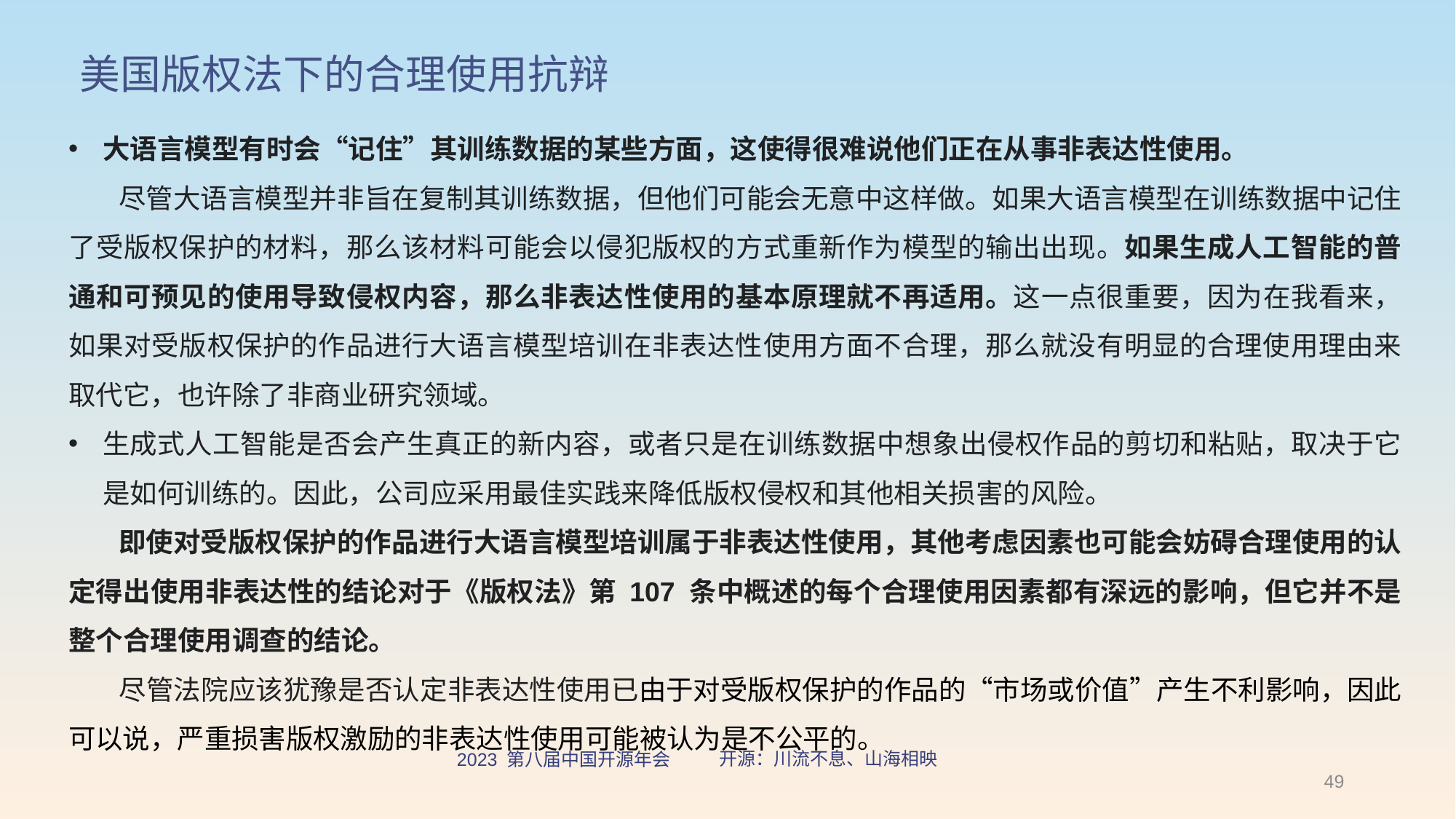

# 美国版权法下的合理使用抗辩
大语言模型有时会“记住”其训练数据的某些方面，这使得很难说他们正在从事非表达性使用。
       尽管大语言模型并非旨在复制其训练数据，但他们可能会无意中这样做。如果大语言模型在训练数据中记住了受版权保护的材料，那么该材料可能会以侵犯版权的方式重新作为模型的输出出现。如果生成人工智能的普通和可预见的使用导致侵权内容，那么非表达性使用的基本原理就不再适用。这一点很重要，因为在我看来，如果对受版权保护的作品进行大语言模型培训在非表达性使用方面不合理，那么就没有明显的合理使用理由来取代它，也许除了非商业研究领域。
生成式人工智能是否会产生真正的新内容，或者只是在训练数据中想象出侵权作品的剪切和粘贴，取决于它是如何训练的。因此，公司应采用最佳实践来降低版权侵权和其他相关损害的风险。
       即使对受版权保护的作品进行大语言模型培训属于非表达性使用，其他考虑因素也可能会妨碍合理使用的认定得出使用非表达性的结论对于《版权法》第 107 条中概述的每个合理使用因素都有深远的影响，但它并不是整个合理使用调查的结论。
       尽管法院应该犹豫是否认定非表达性使用已由于对受版权保护的作品的“市场或价值”产生不利影响，因此可以说，严重损害版权激励的非表达性使用可能被认为是不公平的。

49